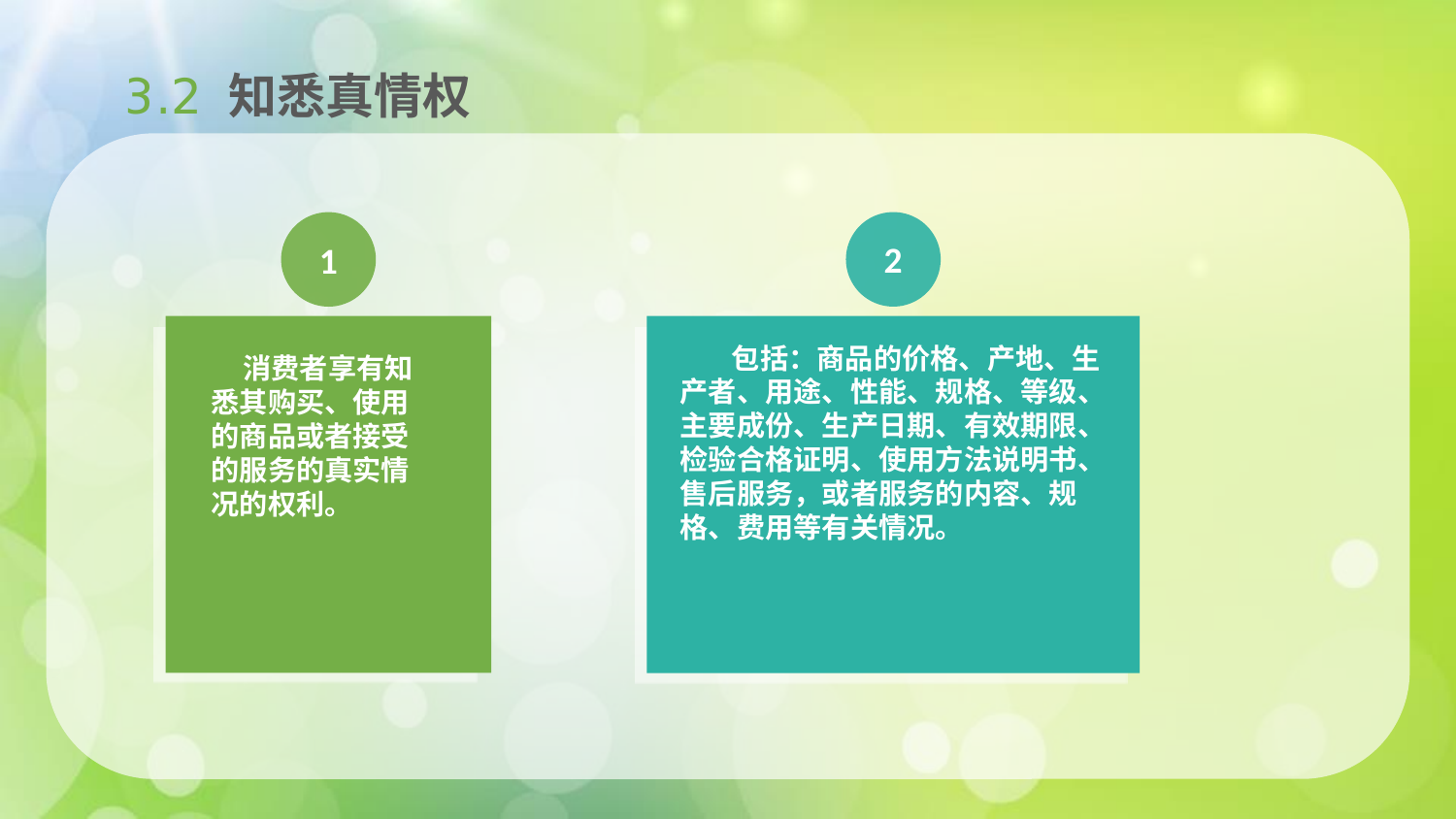

3.2 知悉真情权

2

1

       包括：商品的价格、产地、生产者、用途、性能、规格、等级、主要成份、生产日期、有效期限、检验合格证明、使用方法说明书、售后服务，或者服务的内容、规格、费用等有关情况。

    消费者享有知悉其购买、使用的商品或者接受的服务的真实情况的权利。